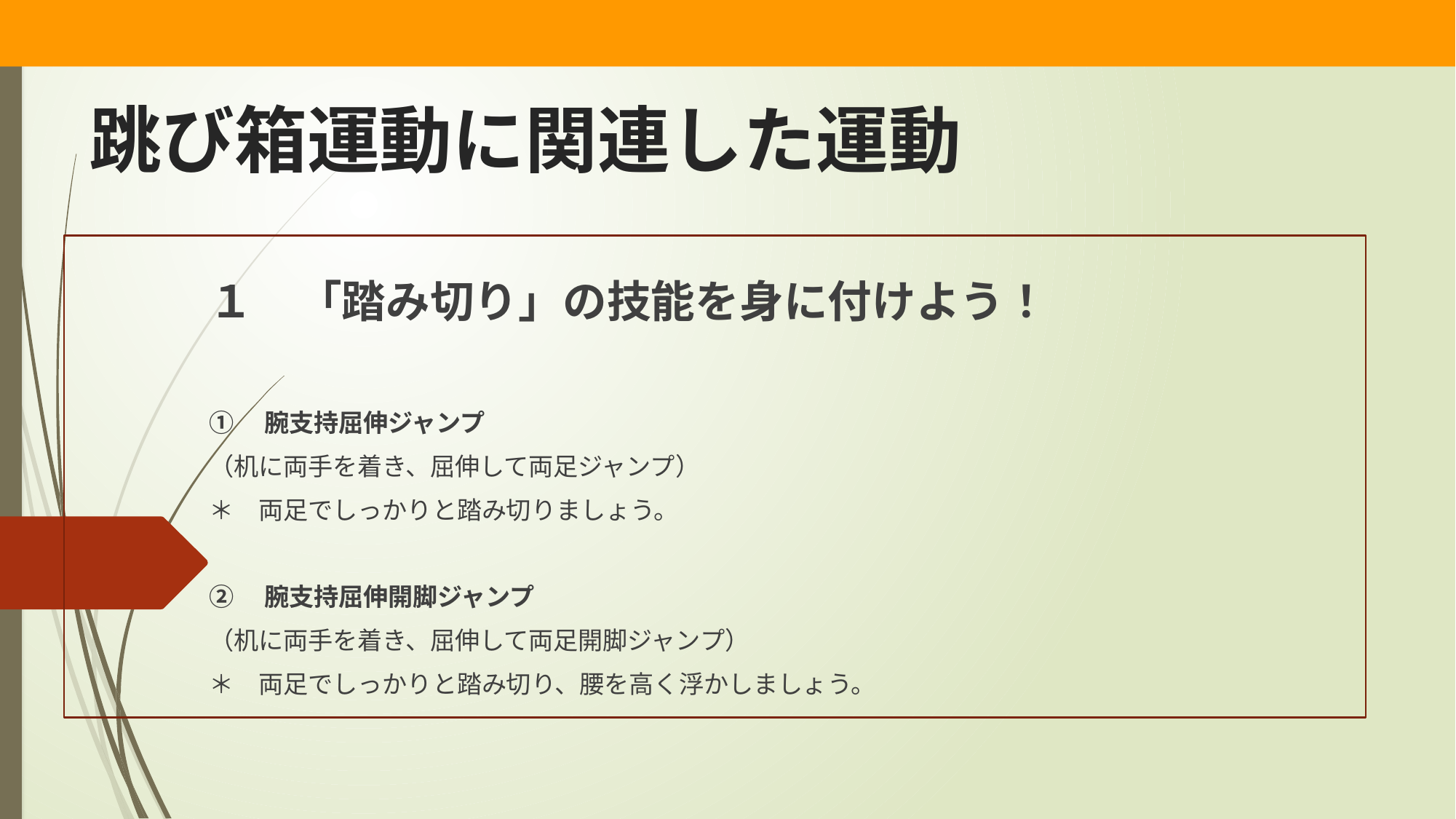

# 跳び箱運動に関連した運動

１　「踏み切り」の技能を身に付けよう！

①　腕支持屈伸ジャンプ
（机に両手を着き、屈伸して両足ジャンプ）
＊　両足でしっかりと踏み切りましょう。

②　腕支持屈伸開脚ジャンプ
（机に両手を着き、屈伸して両足開脚ジャンプ）
＊　両足でしっかりと踏み切り、腰を高く浮かしましょう。